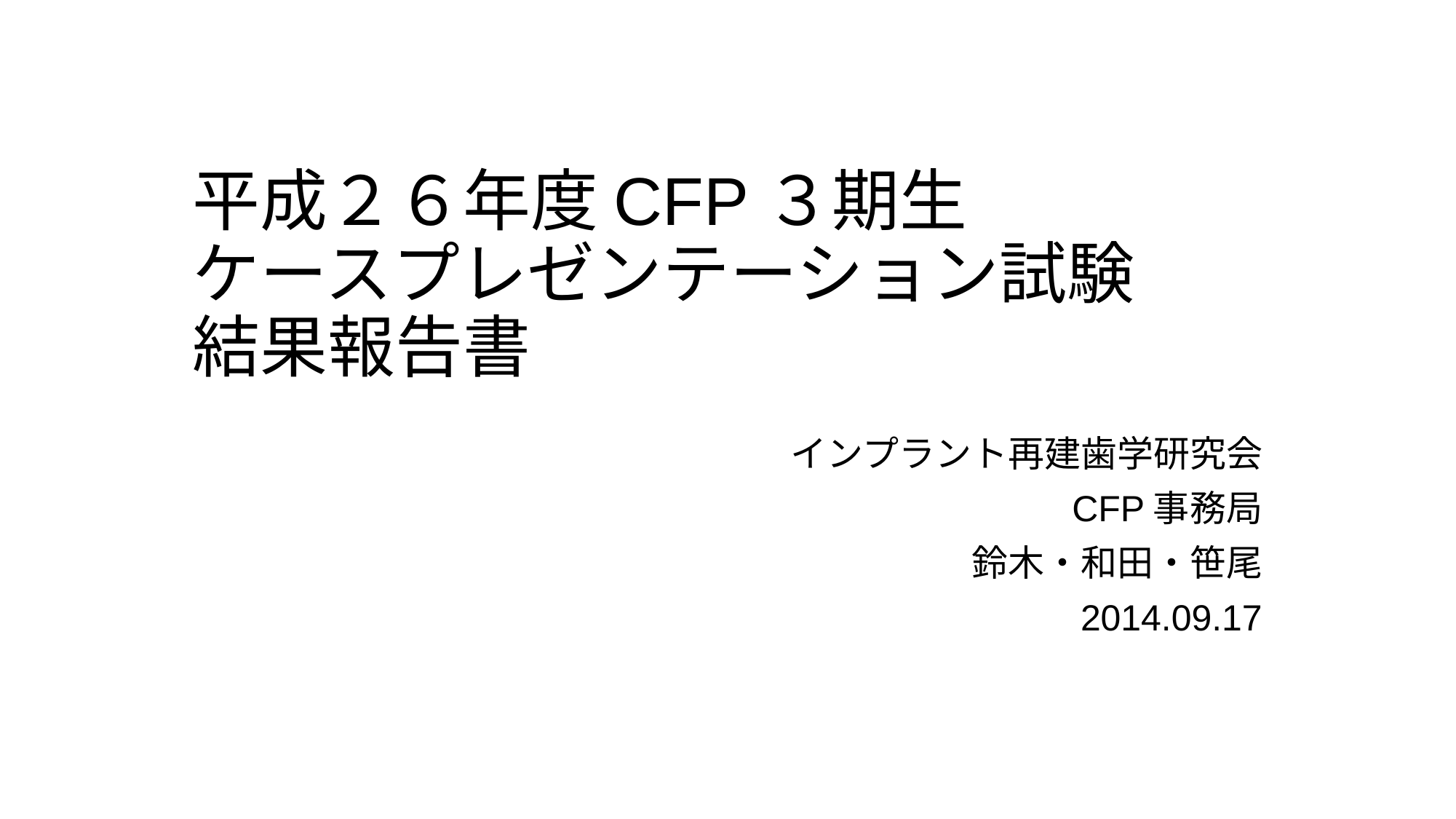

# 平成２６年度CFP３期生 ケースプレゼンテーション試験　 結果報告書
インプラント再建歯学研究会
CFP事務局
鈴木・和田・笹尾
2014.09.17